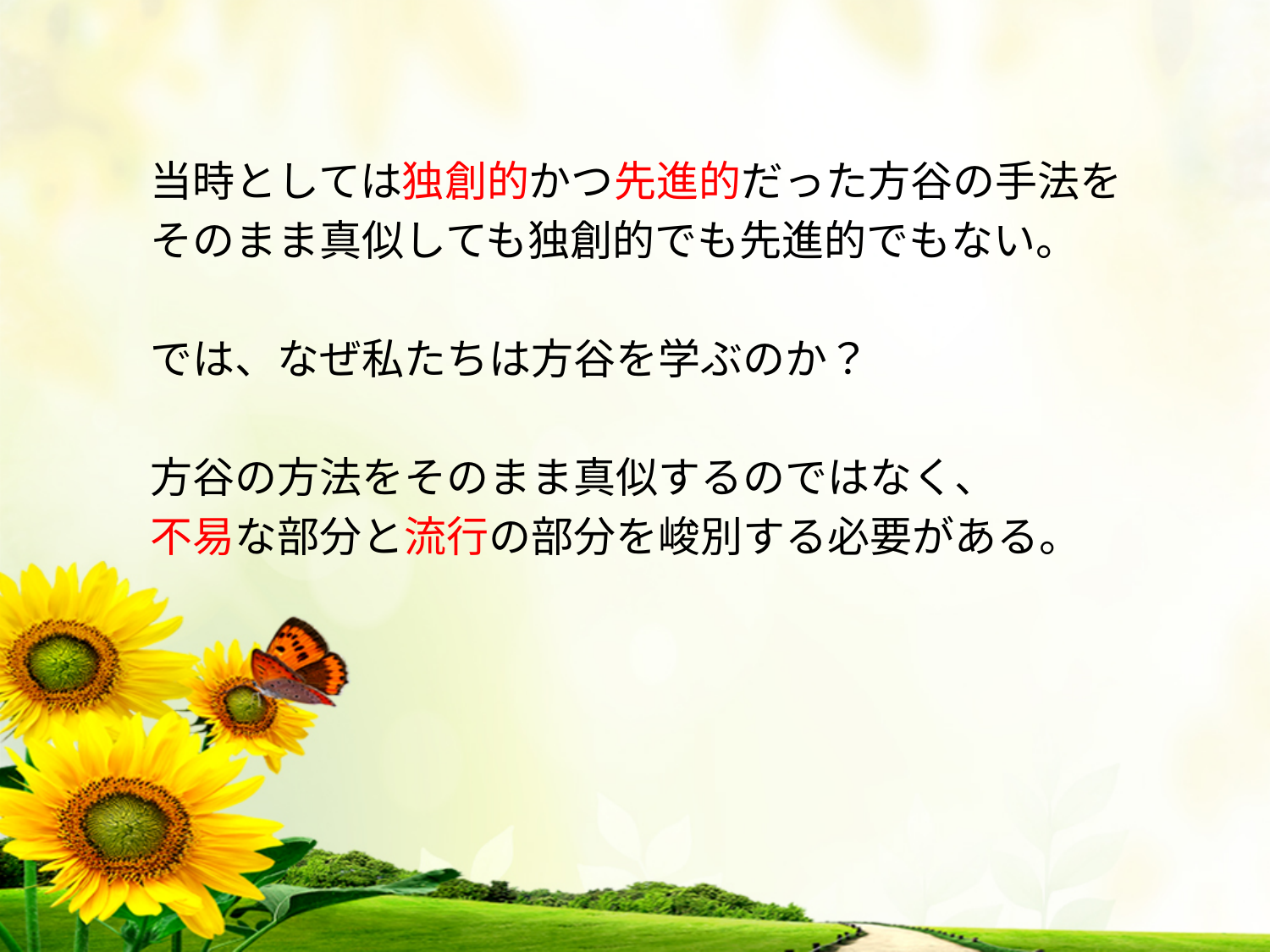

当時としては独創的かつ先進的だった方谷の手法を
そのまま真似しても独創的でも先進的でもない。

では、なぜ私たちは方谷を学ぶのか？

方谷の方法をそのまま真似するのではなく、
不易な部分と流行の部分を峻別する必要がある。